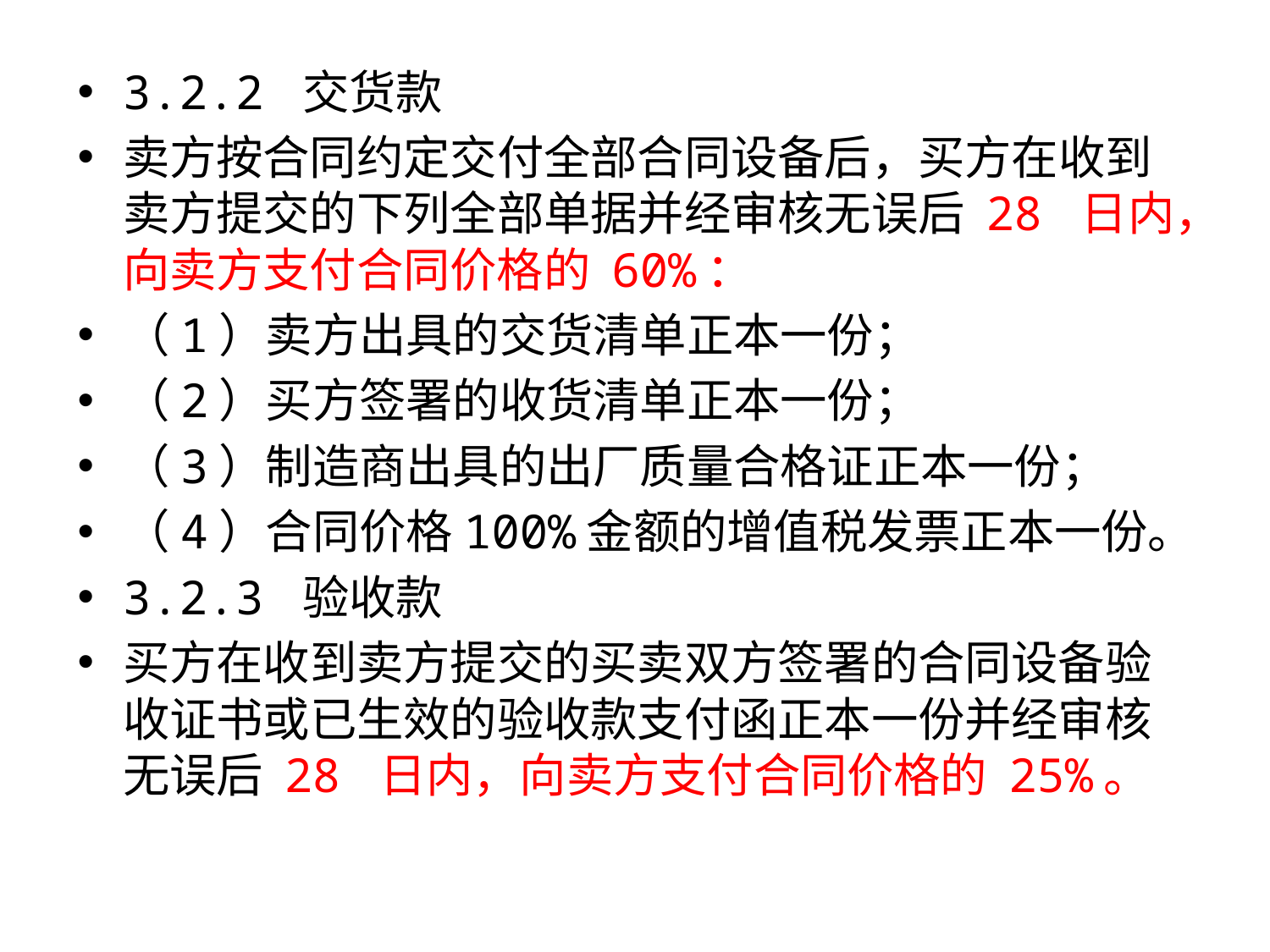

3.2.2 交货款
卖方按合同约定交付全部合同设备后，买方在收到卖方提交的下列全部单据并经审核无误后 28 日内，向卖方支付合同价格的 60%：
（1）卖方出具的交货清单正本一份；
（2）买方签署的收货清单正本一份；
（3）制造商出具的出厂质量合格证正本一份；
（4）合同价格100%金额的增值税发票正本一份。
3.2.3 验收款
买方在收到卖方提交的买卖双方签署的合同设备验收证书或已生效的验收款支付函正本一份并经审核无误后 28 日内，向卖方支付合同价格的 25%。